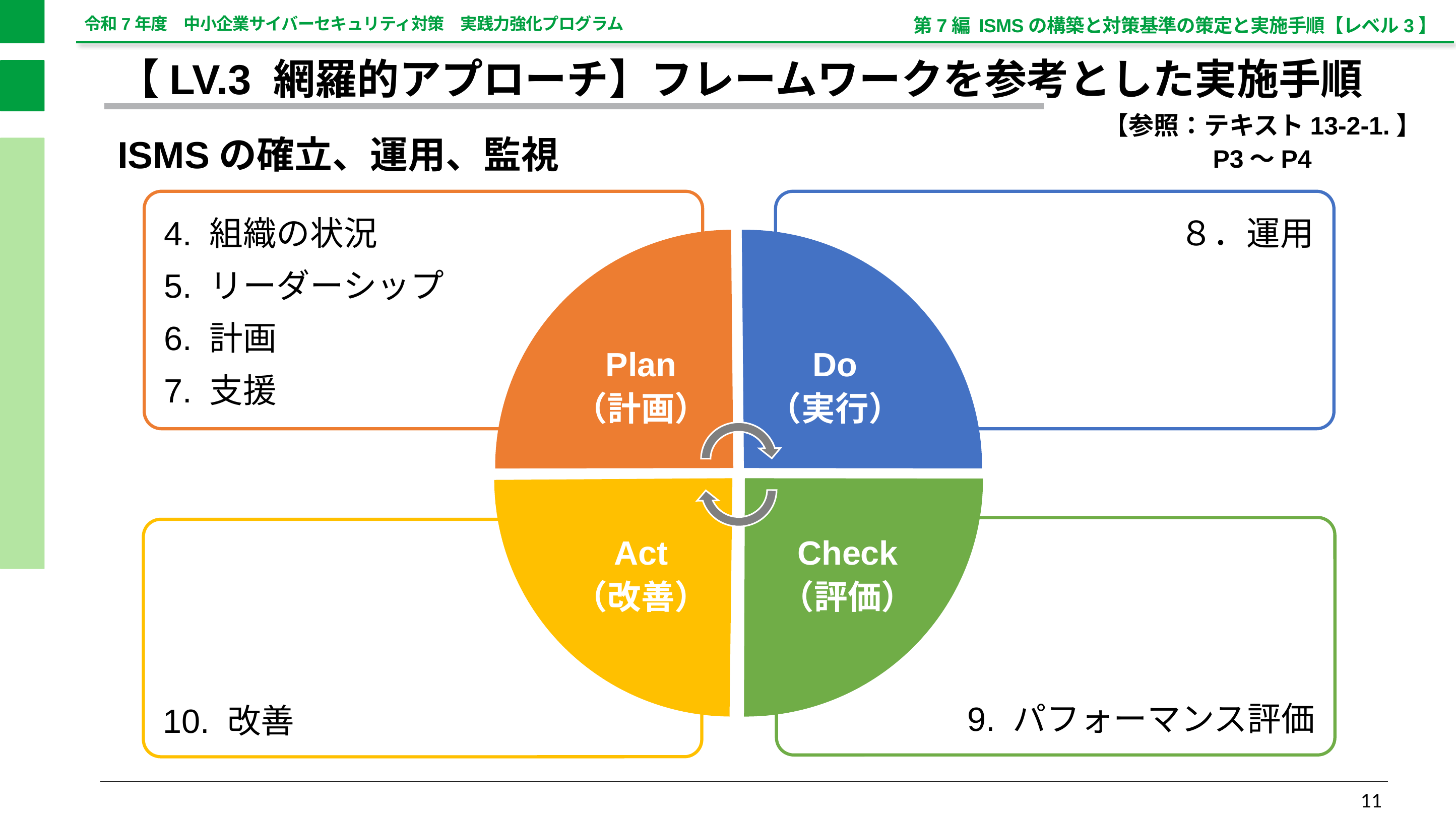

第7編 ISMSの構築と対策基準の策定と実施手順【レベル3】
【LV.3 網羅的アプローチ】フレームワークを参考とした実施手順
【参照：テキスト13-2-1.】
P3～P4
ISMSの確立、運用、監視
4. 組織の状況
5. リーダーシップ
6. 計画
7. 支援
８．運用

Plan
（計画）
Do
（実行）
Act
（改善）
Check
（評価）

9. パフォーマンス評価
10. 改善